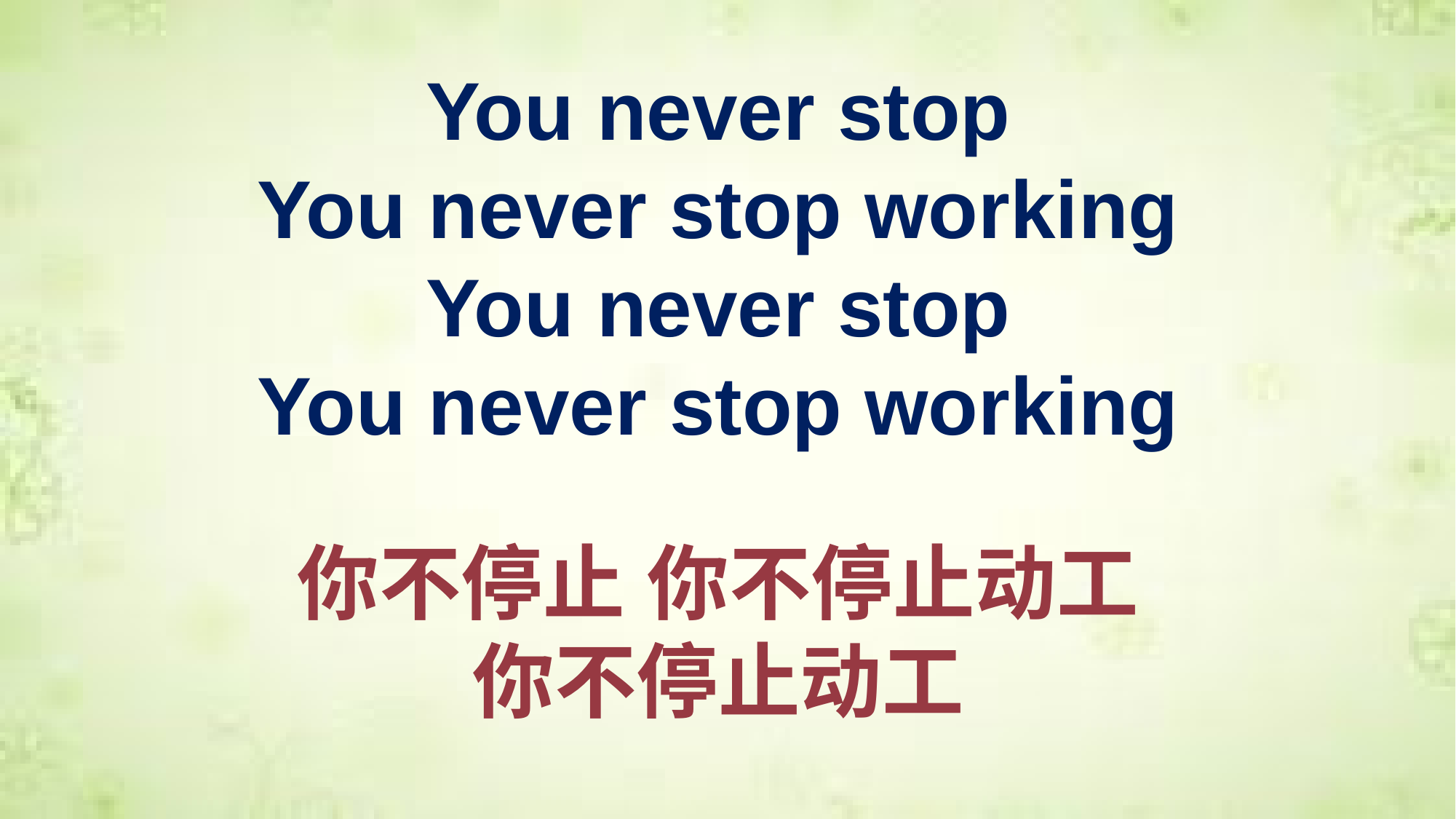

You never stop
You never stop working
You never stop
You never stop working

你不停止 你不停止动工
你不停止动工